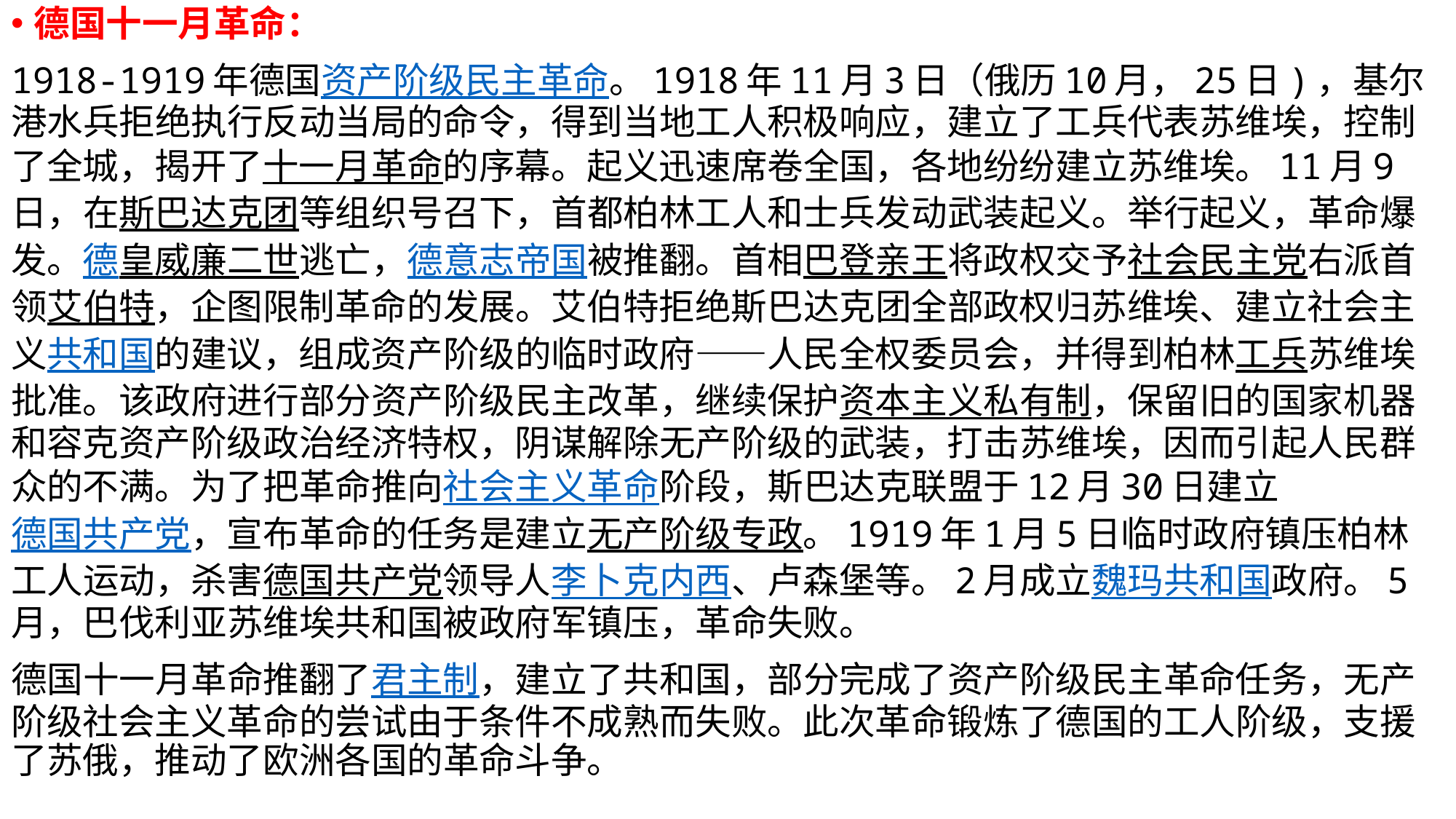

德国十一月革命：
1918-1919年德国资产阶级民主革命。1918年11月3日（俄历10月，25日)，基尔港水兵拒绝执行反动当局的命令，得到当地工人积极响应，建立了工兵代表苏维埃，控制了全城，揭开了十一月革命的序幕。起义迅速席卷全国，各地纷纷建立苏维埃。11月9日，在斯巴达克团等组织号召下，首都柏林工人和士兵发动武装起义。举行起义，革命爆发。德皇威廉二世逃亡，德意志帝国被推翻。首相巴登亲王将政权交予社会民主党右派首领艾伯特，企图限制革命的发展。艾伯特拒绝斯巴达克团全部政权归苏维埃、建立社会主义共和国的建议，组成资产阶级的临时政府——人民全权委员会，并得到柏林工兵苏维埃批准。该政府进行部分资产阶级民主改革，继续保护资本主义私有制，保留旧的国家机器和容克资产阶级政治经济特权，阴谋解除无产阶级的武装，打击苏维埃，因而引起人民群众的不满。为了把革命推向社会主义革命阶段，斯巴达克联盟于12月30日建立德国共产党，宣布革命的任务是建立无产阶级专政。1919年1月5日临时政府镇压柏林工人运动，杀害德国共产党领导人李卜克内西、卢森堡等。2月成立魏玛共和国政府。5月，巴伐利亚苏维埃共和国被政府军镇压，革命失败。
德国十一月革命推翻了君主制，建立了共和国，部分完成了资产阶级民主革命任务，无产阶级社会主义革命的尝试由于条件不成熟而失败。此次革命锻炼了德国的工人阶级，支援了苏俄，推动了欧洲各国的革命斗争。
#